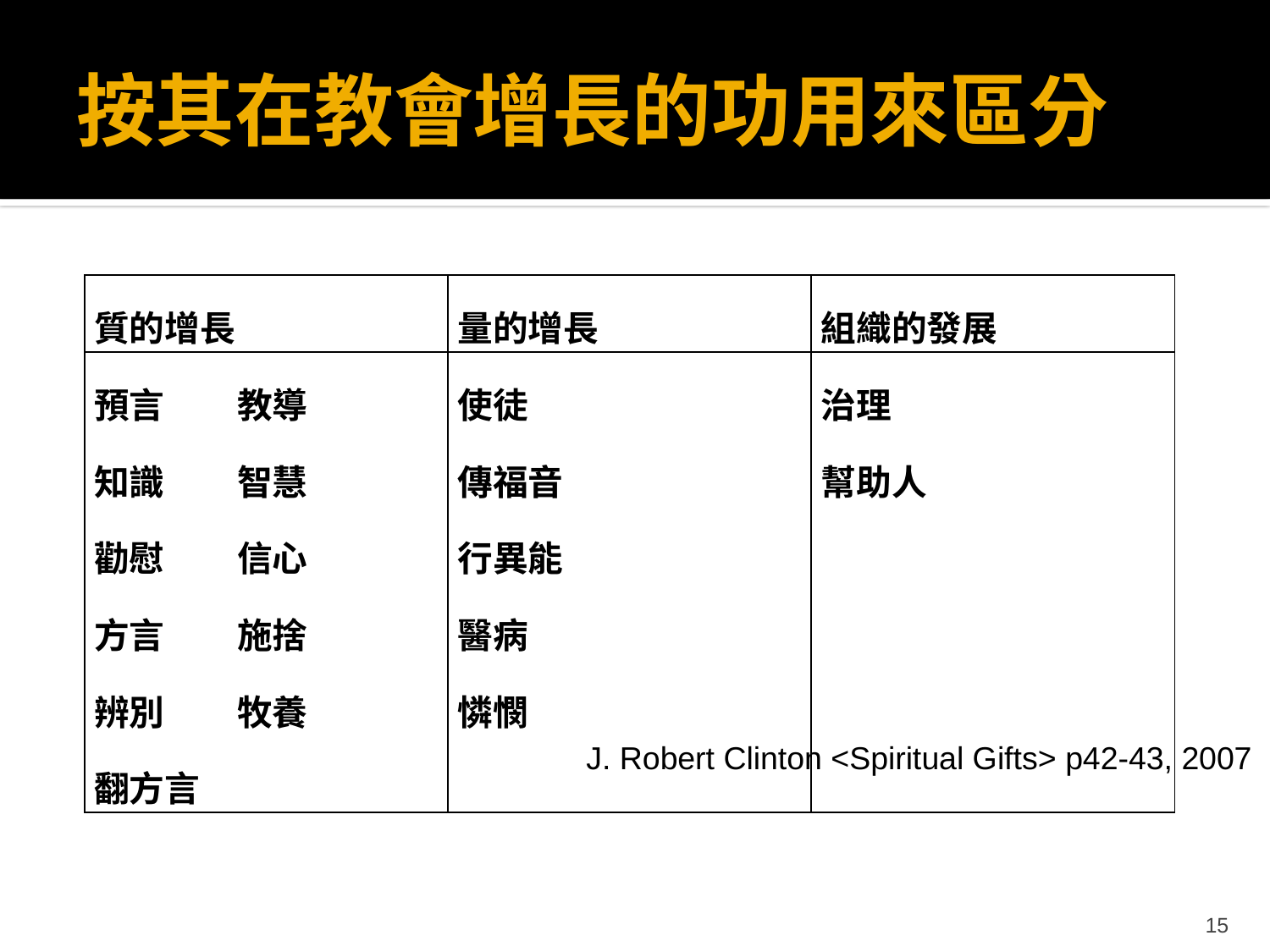

# 按其在教會增長的功用來區分
| 質的增長 | 量的增長 | 組織的發展 |
| --- | --- | --- |
| 預言 教導 知識 智慧 勸慰 信心 方言 施捨 辨別 牧養 翻方言 | 使徒 傳福音 行異能 醫病 憐憫 | 治理 幫助人 |
J. Robert Clinton <Spiritual Gifts> p42-43, 2007
15